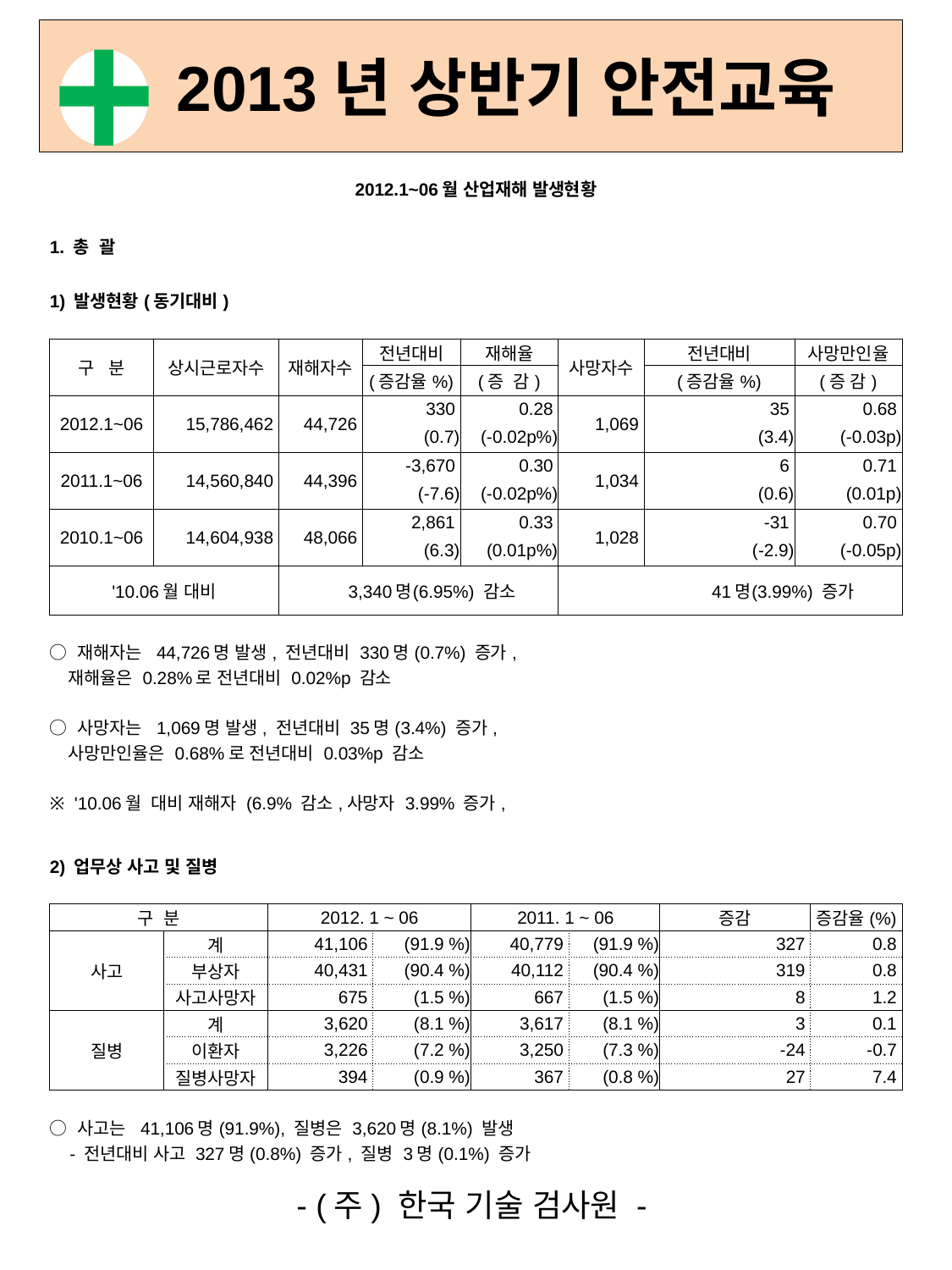

# 2013년 상반기 안전교육

| 2012.1~06월 산업재해 발생현황 |  |  |  |  |  |  |  |  |  |  |  |  |  |  |  |  |
| --- | --- | --- | --- | --- | --- | --- | --- | --- | --- | --- | --- | --- | --- | --- | --- | --- |
|  |  |  |  |  |  |  |  |  |  |  |  |  |  |  |  |  |
| 1. 총  괄 |  |  |  |  |  |  |  |  |  |  |  |  |  |  |  |  |
|  |  |  |  |  |  |  |  |  |  |  |  |  |  |  |  |  |
| 1) 발생현황(동기대비) |  |  |  |  |  |  |  |  |  |  |  |  |  |  |  |  |
|  |  |  |  |  |  |  |  |  |  |  |  |  |  |  |  |  |
| 구 분 | 상시근로자수 |  |  | 재해자수 | 전년대비 |  |  | 재해율 |  | 사망자수 |  | 전년대비 |  |  | 사망만인율 |  |
|  |  |  |  |  | (증감율%) |  |  | (증 감) |  |  |  | (증감율%) |  |  | (증 감) |  |
| 2012.1~06 | 15,786,462 |  |  | 44,726 | 330 |  |  | 0.28 |  | 1,069 |  | 35 |  |  | 0.68 |  |
|  |  |  |  |  | (0.7) |  |  | (-0.02p%) |  |  |  | (3.4) |  |  | (-0.03p) |  |
| 2011.1~06 | 14,560,840 |  |  | 44,396 | -3,670 |  |  | 0.30 |  | 1,034 |  | 6 |  |  | 0.71 |  |
|  |  |  |  |  | (-7.6) |  |  | (-0.02p%) |  |  |  | (0.6) |  |  | (0.01p) |  |
| 2010.1~06 | 14,604,938 |  |  | 48,066 | 2,861 |  |  | 0.33 |  | 1,028 |  | -31 |  |  | 0.70 |  |
|  |  |  |  |  | (6.3) |  |  | (0.01p%) |  |  |  | (-2.9) |  |  | (-0.05p) |  |
| '10.06월 대비 |  |  |  | 3,340명 |  |  | (6.95%) 감소 |  |  | 41명 |  |  |  | (3.99%) 증가 |  |  |
|  |  |  |  |  |  |  |  |  |  |  |  |  |  |  |  |  |
| ○ 재해자는 44,726명 발생, 전년대비 330명(0.7%) 증가, 재해율은 0.28%로 전년대비 0.02%p 감소 |  |  |  |  |  |  |  |  |  |  |  |  |  |  |  |  |
| ○ 사망자는 1,069명 발생, 전년대비 35명(3.4%) 증가, 사망만인율은 0.68%로 전년대비 0.03%p 감소 |  |  |  |  |  |  |  |  |  |  |  |  |  |  |  |  |
| ※ '10.06월 대비 재해자 (6.9% 감소,사망자 3.99% 증가, |  |  |  |  |  |  |  |  |  |  |  |  |  |  |  |  |
|  |  |  |  |  |  |  |  |  |  |  |  |  |  |  |  |  |
| 2) 업무상 사고 및 질병 |  |  |  |  |  |  |  |  |  |  |  |  |  |  |  |  |
|  |  |  |  |  |  |  |  |  |  |  |  |  |  |  |  |  |
| 구 분 |  |  | 2012. 1 ~ 06 |  |  |  |  |  | 2011. 1 ~ 06 |  |  |  | 증감 |  |  | 증감율(%) |
| 사고 |  | 계 | 41,106 |  |  | (91.9 %) |  |  | 40,779 |  | (91.9 %) |  | 327 |  |  | 0.8 |
|  |  | 부상자 | 40,431 |  |  | (90.4 %) |  |  | 40,112 |  | (90.4 %) |  | 319 |  |  | 0.8 |
|  |  | 사고사망자 | 675 |  |  | (1.5 %) |  |  | 667 |  | (1.5 %) |  | 8 |  |  | 1.2 |
| 질병 |  | 계 | 3,620 |  |  | (8.1 %) |  |  | 3,617 |  | (8.1 %) |  | 3 |  |  | 0.1 |
|  |  | 이환자 | 3,226 |  |  | (7.2 %) |  |  | 3,250 |  | (7.3 %) |  | -24 |  |  | -0.7 |
|  |  | 질병사망자 | 394 |  |  | (0.9 %) |  |  | 367 |  | (0.8 %) |  | 27 |  |  | 7.4 |
|  |  |  |  |  |  |  |  |  |  |  |  |  |  |  |  |  |
| ○ 사고는 41,106명(91.9%), 질병은 3,620명(8.1%) 발생 - 전년대비 사고 327명(0.8%) 증가, 질병 3명(0.1%) 증가 |  |  |  |  |  |  |  |  |  |  |  |  |  |  |  |  |
- (주) 한국 기술 검사원 -